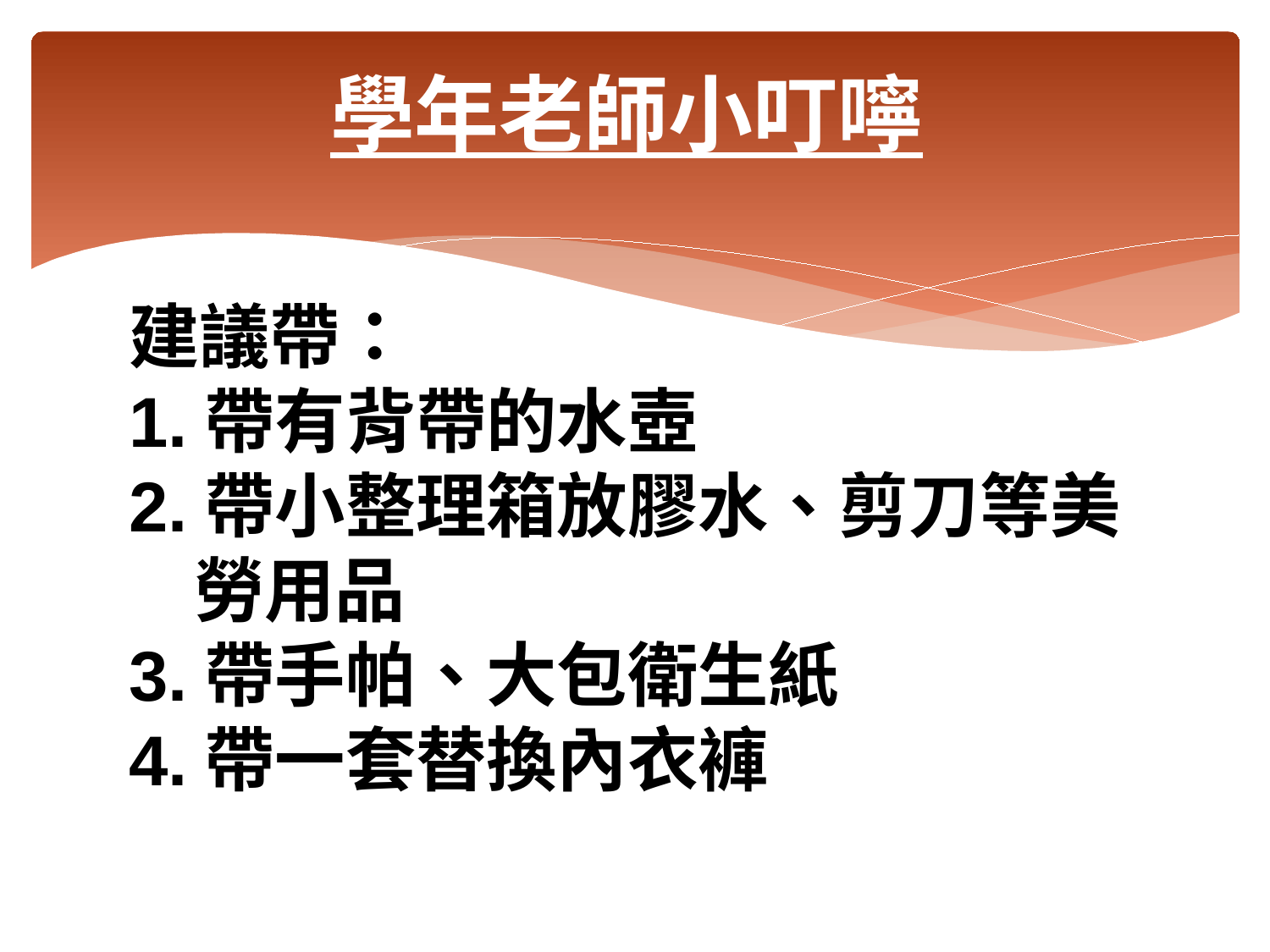

# 學年老師小叮嚀
建議帶：
1.帶有背帶的水壺
2.帶小整理箱放膠水、剪刀等美
   勞用品
3.帶手帕、大包衛生紙
4.帶一套替換內衣褲